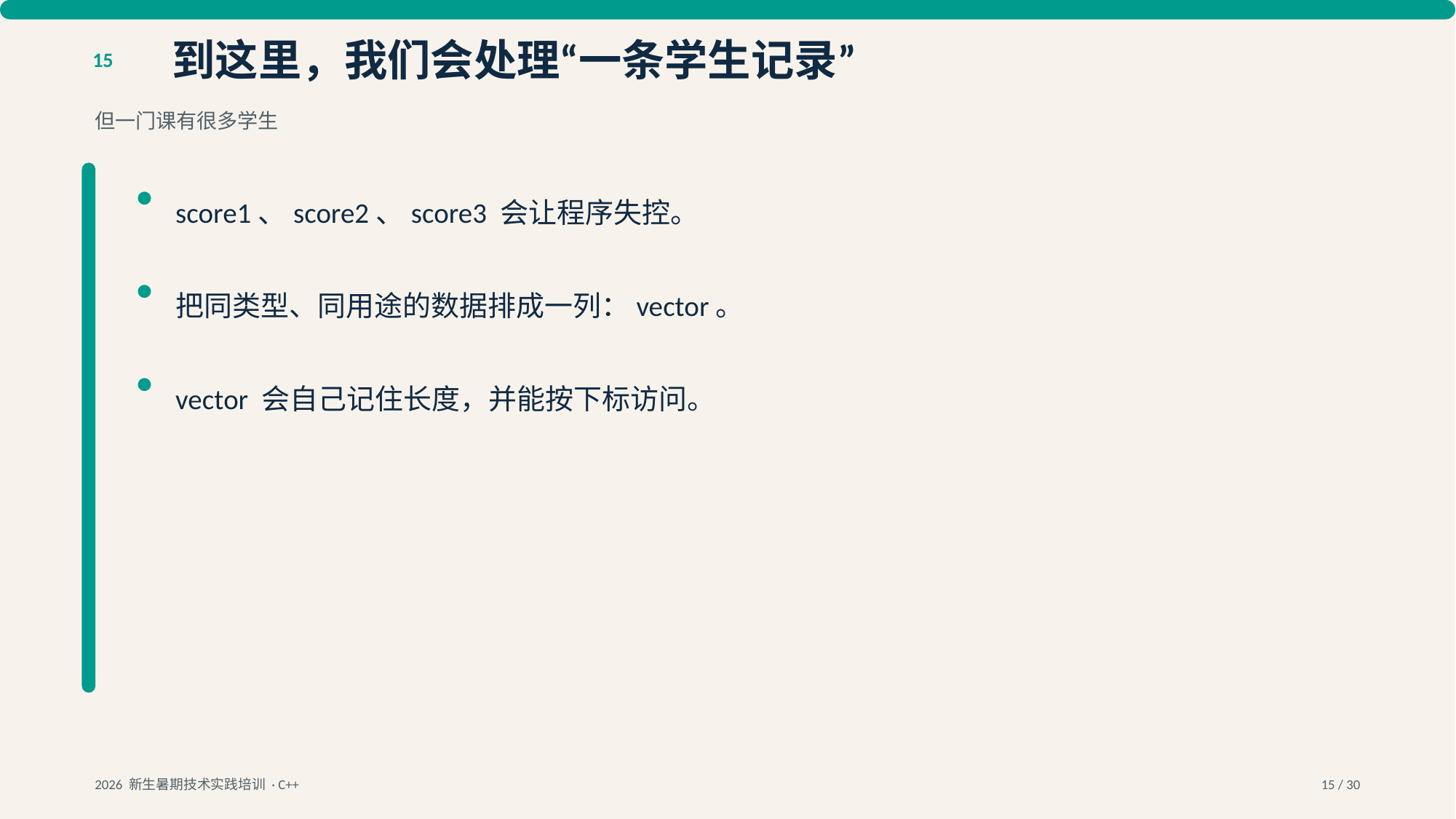

到这里，我们会处理“一条学生记录”
15
但一门课有很多学生

•
score1、score2、score3 会让程序失控。
•
把同类型、同用途的数据排成一列：vector。
•
vector 会自己记住长度，并能按下标访问。
2026 新生暑期技术实践培训 · C++
15 / 30